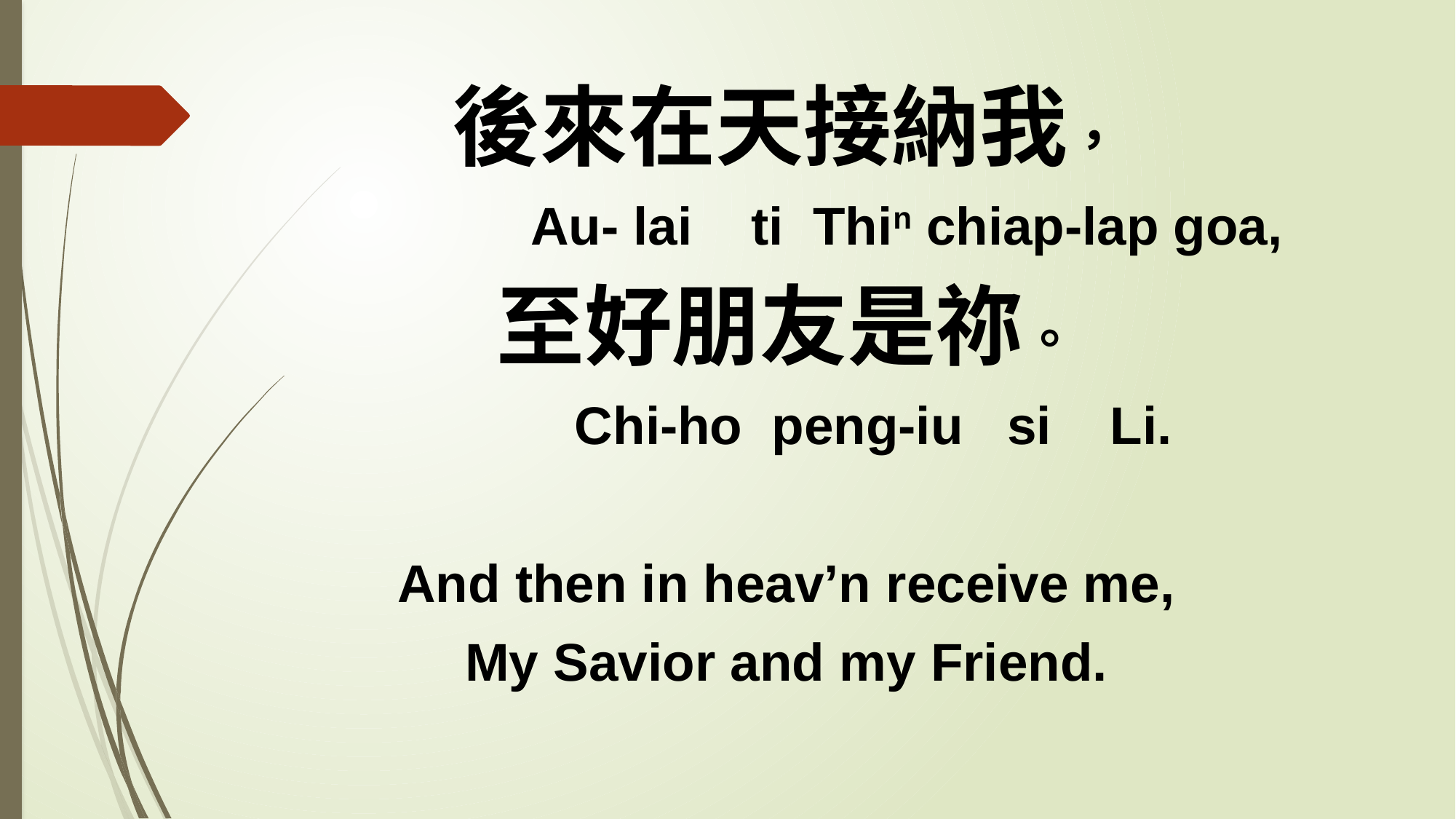

後來在天接納我，
                  Au- lai    ti  Thin chiap-lap goa,
至好朋友是祢。
                     Chi-ho  peng-iu   si    Li.

And then in heav’n receive me,
My Savior and my Friend.